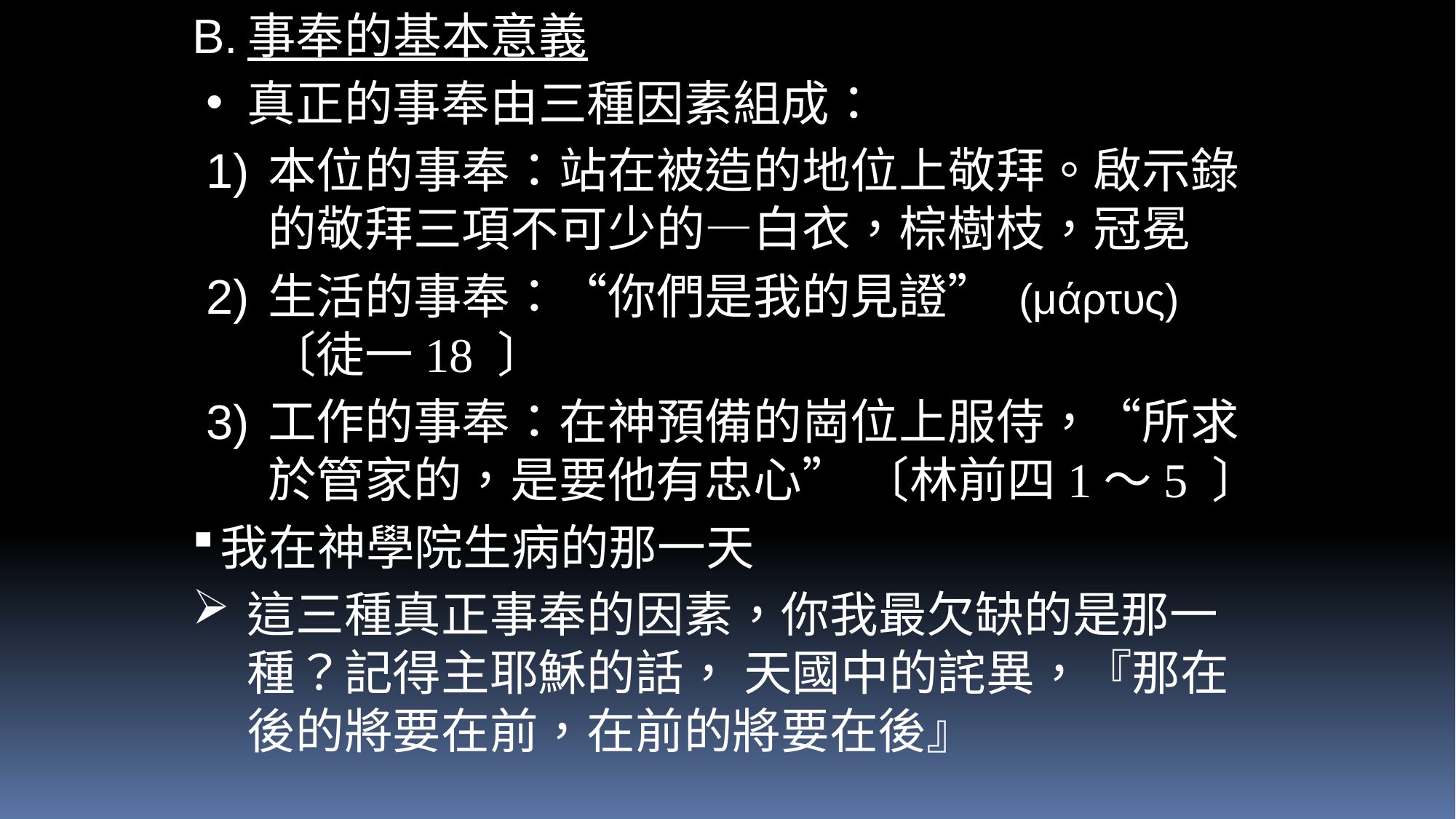

事奉的基本意義
真正的事奉由三種因素組成：
本位的事奉：站在被造的地位上敬拜。啟示錄的敬拜三項不可少的—白衣，棕樹枝，冠冕
生活的事奉：“你們是我的見證” (μάρτυς) 〔徒一18 〕
工作的事奉：在神預備的崗位上服侍，“所求於管家的，是要他有忠心” 〔林前四1～5 〕
我在神學院生病的那一天
這三種真正事奉的因素，你我最欠缺的是那一種？記得主耶穌的話， 天國中的詫異，『那在後的將要在前，在前的將要在後』